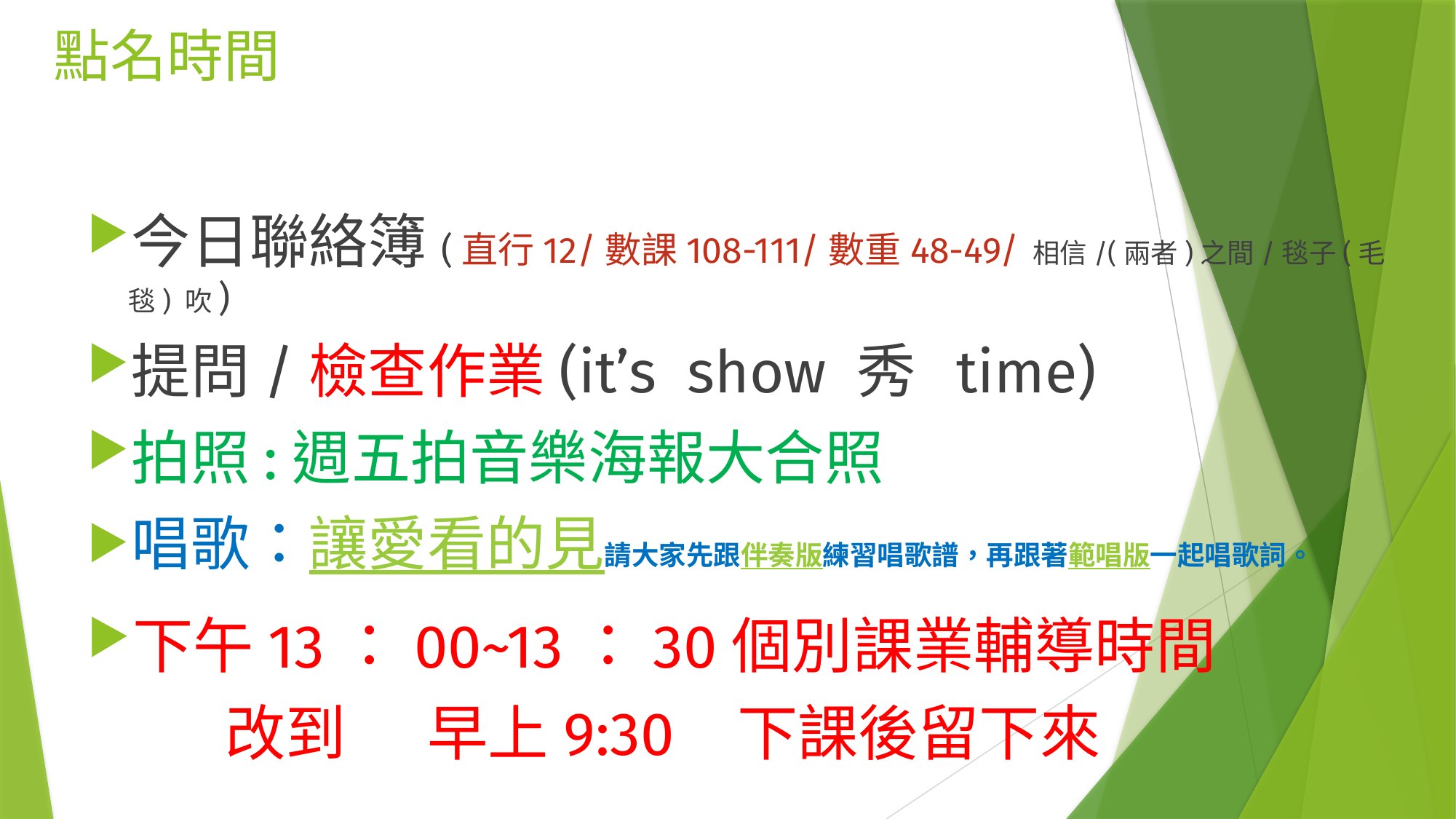

# 點名時間
今日聯絡簿(直行12/數課108-111/數重48-49/ 相信/(兩者)之間/毯子(毛毯) 吹)
提問/檢查作業(it’s  show 秀  time)
拍照:週五拍音樂海報大合照
唱歌：讓愛看的見請大家先跟伴奏版練習唱歌譜，再跟著範唱版一起唱歌詞。
下午13：00~13：30個別課業輔導時間
         改到      早上9:30   下課後留下來